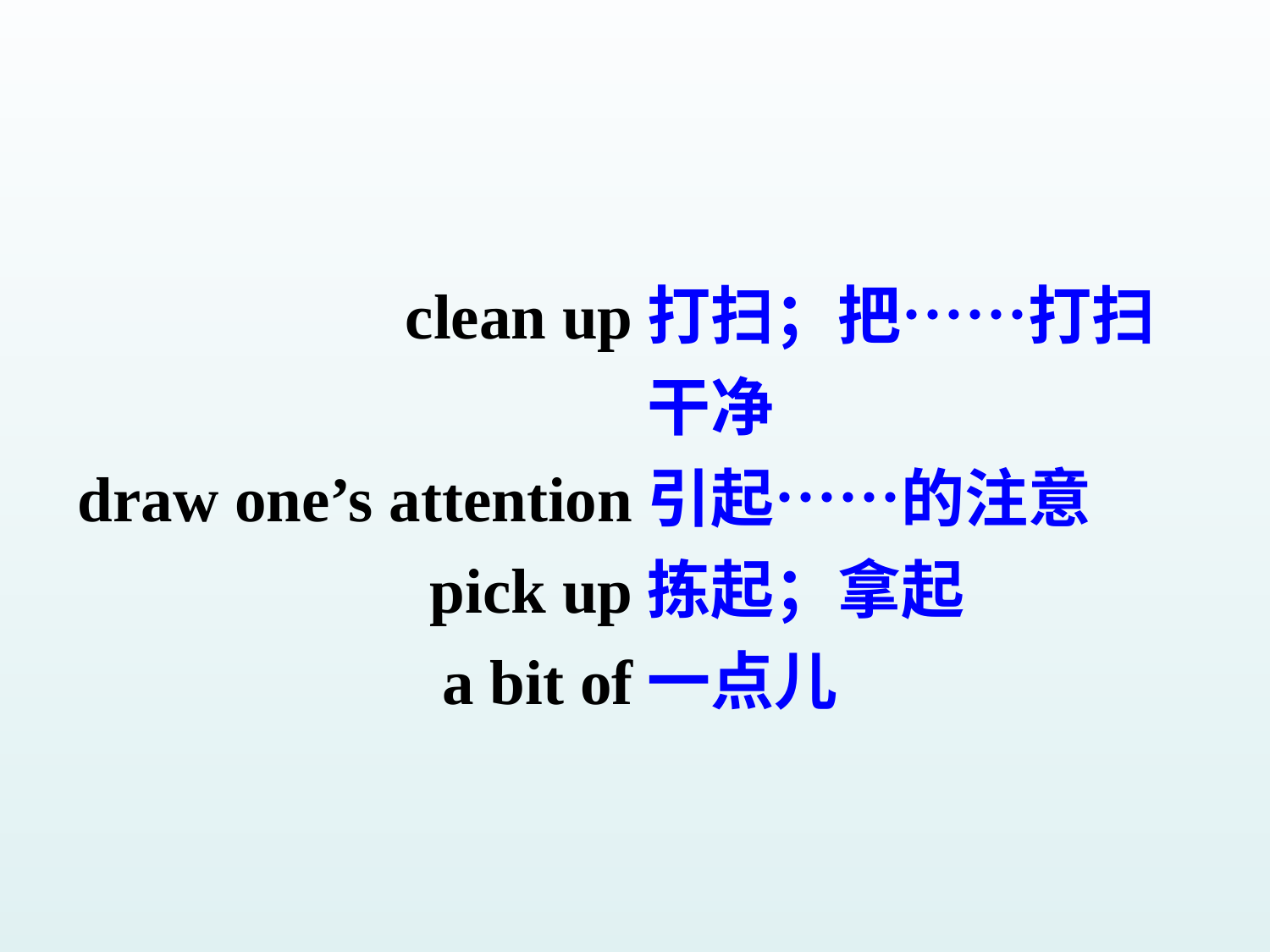

clean up

draw one’s attention
pick up
a bit of

打扫；把……打扫干净
引起……的注意
拣起；拿起
一点儿